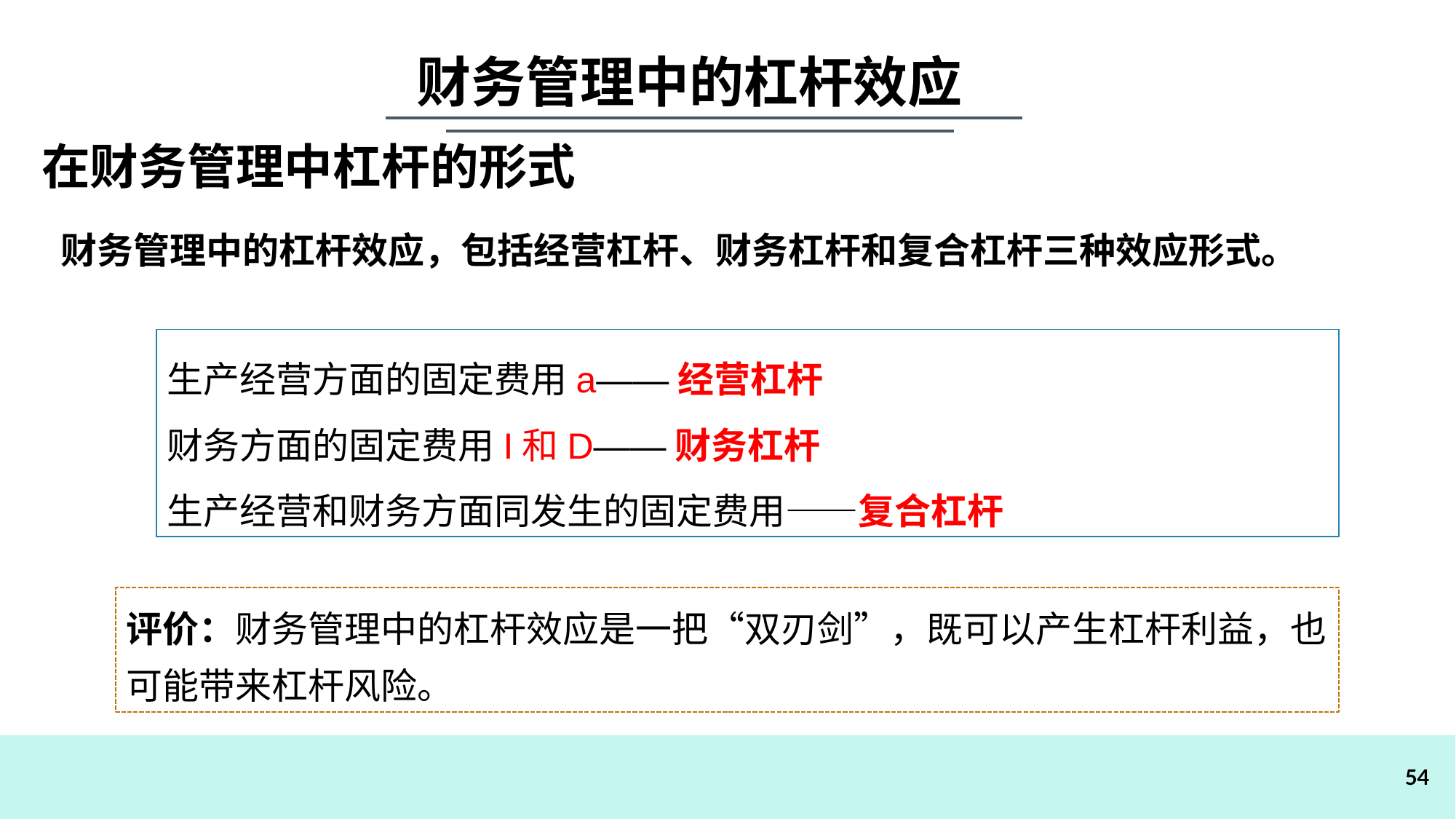

财务管理中的杠杆效应
在财务管理中杠杆的形式
财务管理中的杠杆效应，包括经营杠杆、财务杠杆和复合杠杆三种效应形式。
生产经营方面的固定费用a——经营杠杆
财务方面的固定费用I和D——财务杠杆
生产经营和财务方面同发生的固定费用——复合杠杆
评价：财务管理中的杠杆效应是一把“双刃剑”，既可以产生杠杆利益，也可能带来杠杆风险。

54